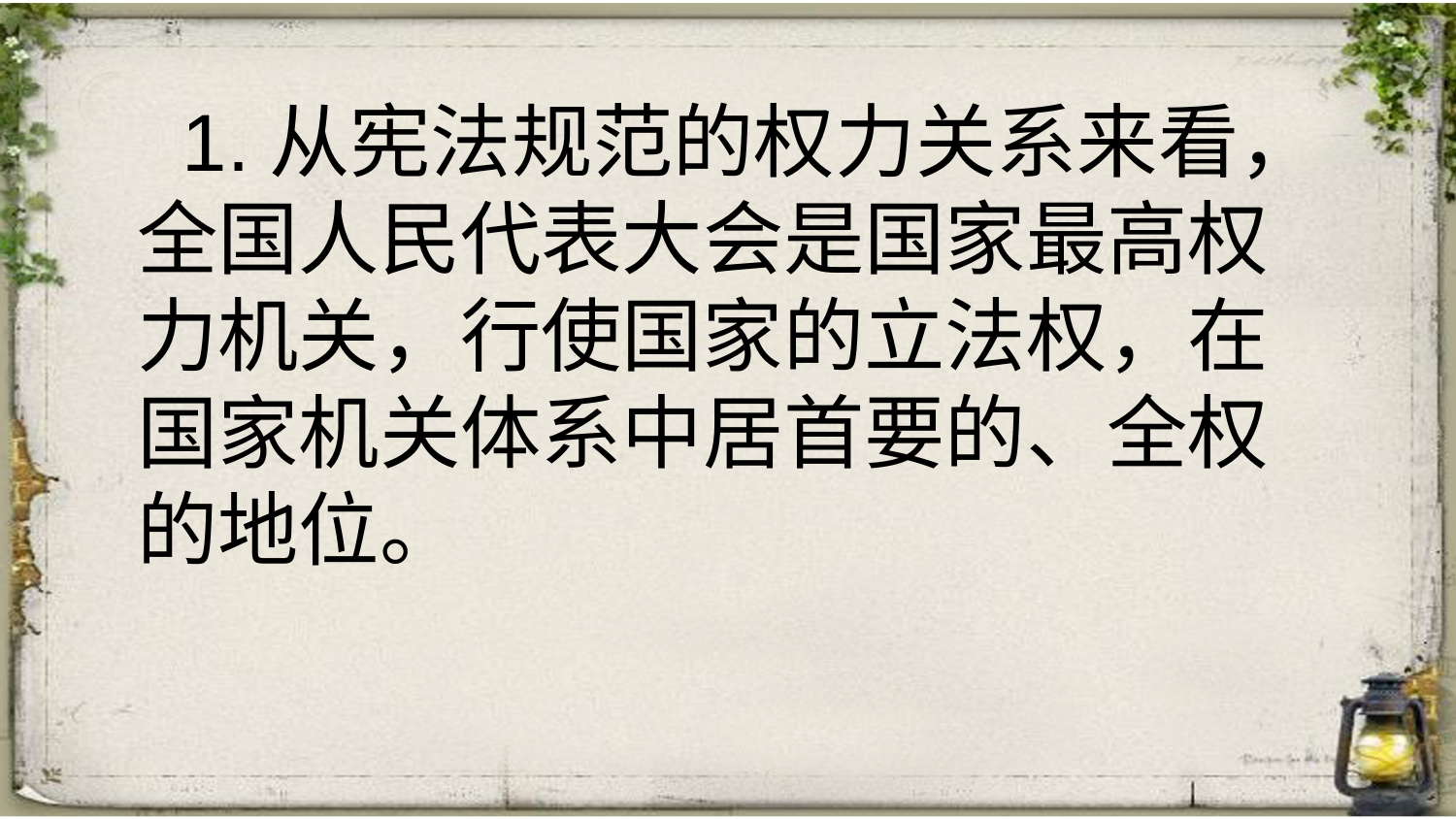

1.从宪法规范的权力关系来看，全国人民代表大会是国家最高权力机关，行使国家的立法权，在国家机关体系中居首要的、全权的地位。